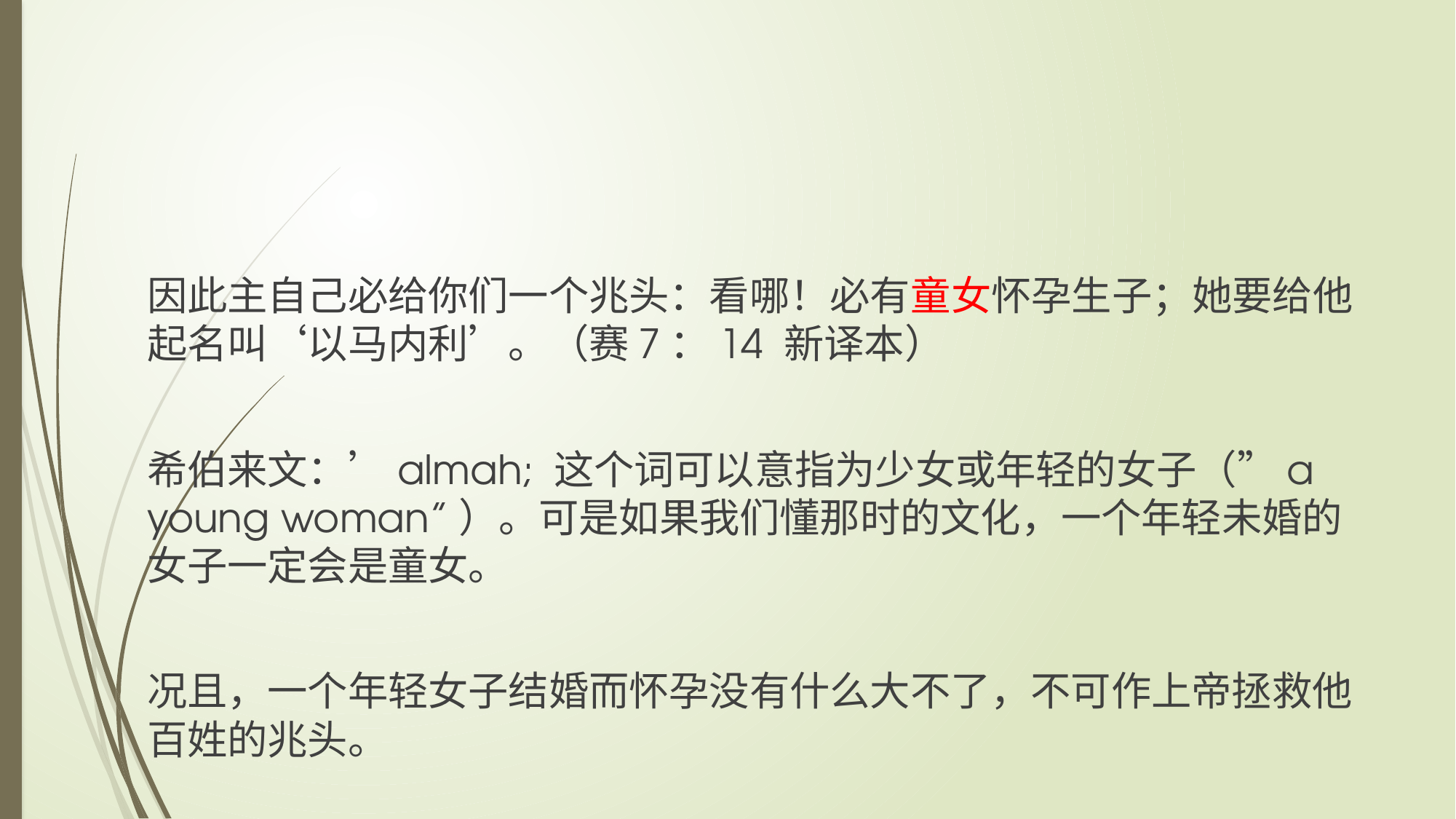

因此主自己必给你们一个兆头：看哪！必有童女怀孕生子；她要给他起名叫‘以马内利’。（赛7：14 新译本）

希伯来文：’almah; 这个词可以意指为少女或年轻的女子（”a young woman”）。可是如果我们懂那时的文化，一个年轻未婚的女子一定会是童女。

况且，一个年轻女子结婚而怀孕没有什么大不了，不可作上帝拯救他百姓的兆头。